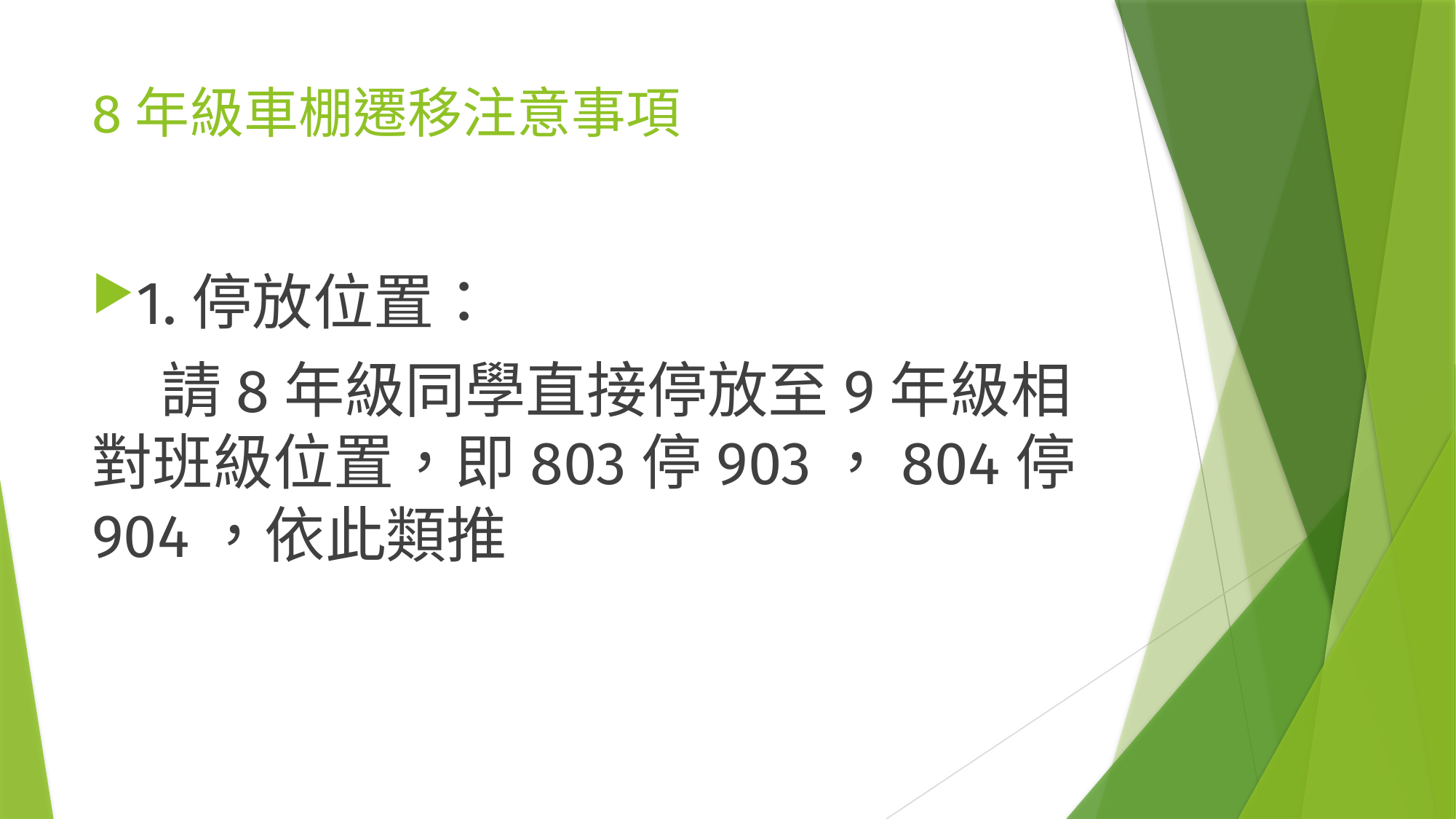

# 8年級車棚遷移注意事項
1.停放位置：
    請8年級同學直接停放至9年級相對班級位置，即803停903，804停904，依此類推